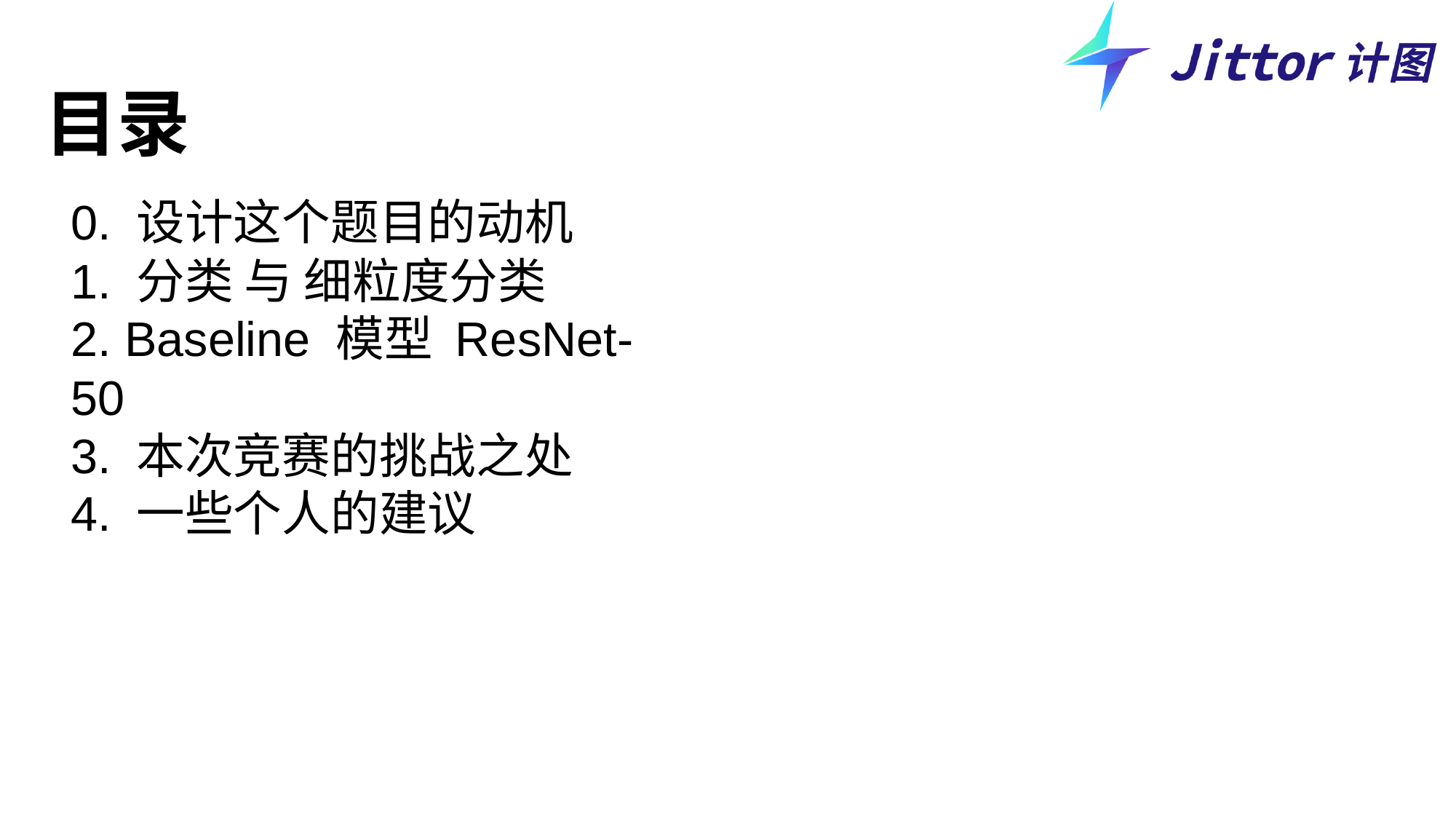

目录
0. 设计这个题目的动机
1. 分类 与 细粒度分类
2. Baseline 模型 ResNet-50
3. 本次竞赛的挑战之处
4. 一些个人的建议